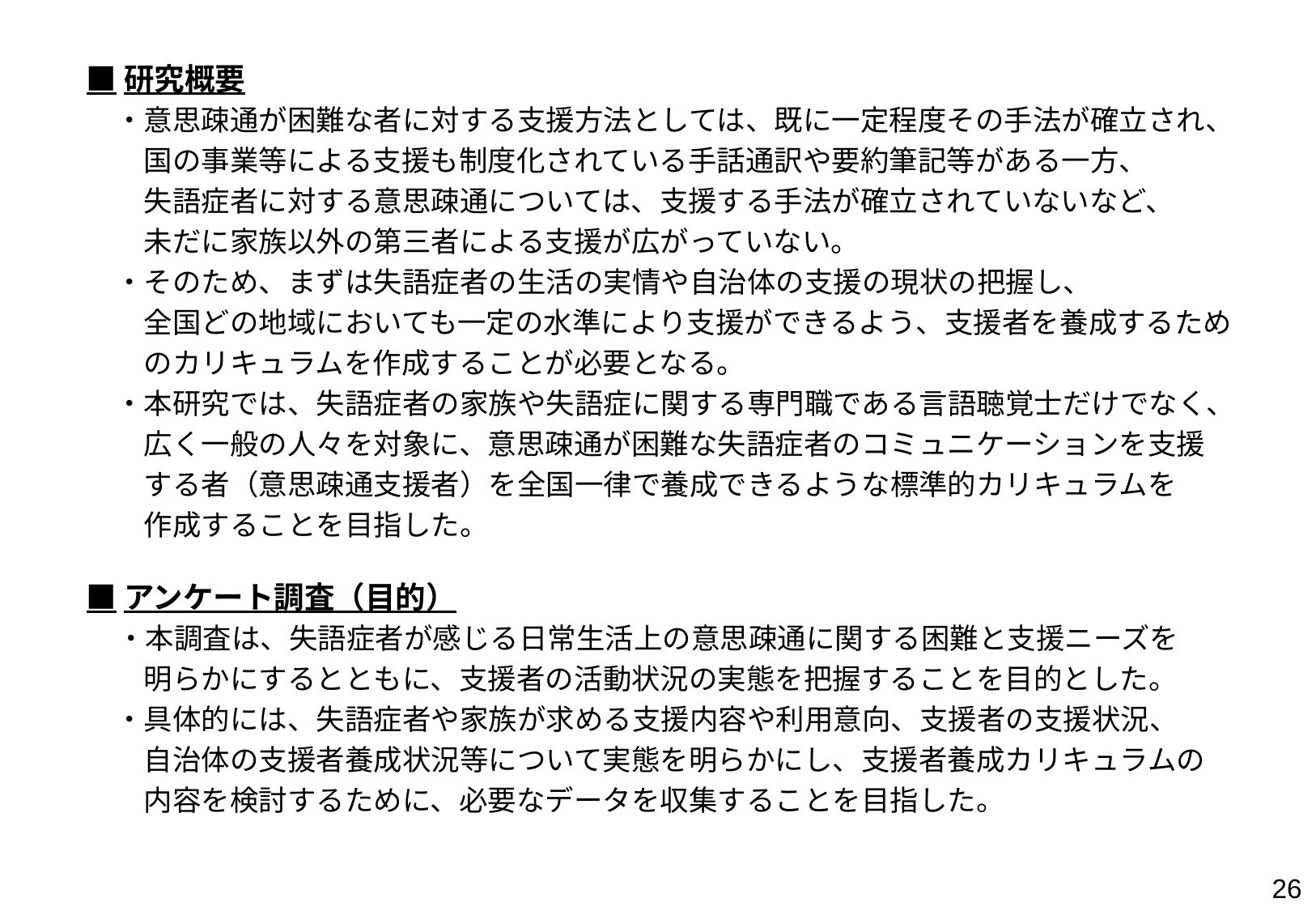

■研究概要
　・意思疎通が困難な者に対する支援方法としては、既に一定程度その手法が確立され、
　　国の事業等による支援も制度化されている手話通訳や要約筆記等がある一方、
　　失語症者に対する意思疎通については、支援する手法が確立されていないなど、
　　未だに家族以外の第三者による支援が広がっていない。
　・そのため、まずは失語症者の生活の実情や自治体の支援の現状の把握し、
　　全国どの地域においても一定の水準により支援ができるよう、支援者を養成するため
　　のカリキュラムを作成することが必要となる。
　・本研究では、失語症者の家族や失語症に関する専門職である言語聴覚士だけでなく、
　　広く一般の人々を対象に、意思疎通が困難な失語症者のコミュニケーションを支援
　　する者（意思疎通支援者）を全国一律で養成できるような標準的カリキュラムを
　　作成することを目指した。

■アンケート調査（目的）
　・本調査は、失語症者が感じる日常生活上の意思疎通に関する困難と支援ニーズを
　　明らかにするとともに、支援者の活動状況の実態を把握することを目的とした。
　・具体的には、失語症者や家族が求める支援内容や利用意向、支援者の支援状況、
　　自治体の支援者養成状況等について実態を明らかにし、支援者養成カリキュラムの
　　内容を検討するために、必要なデータを収集することを目指した。
26